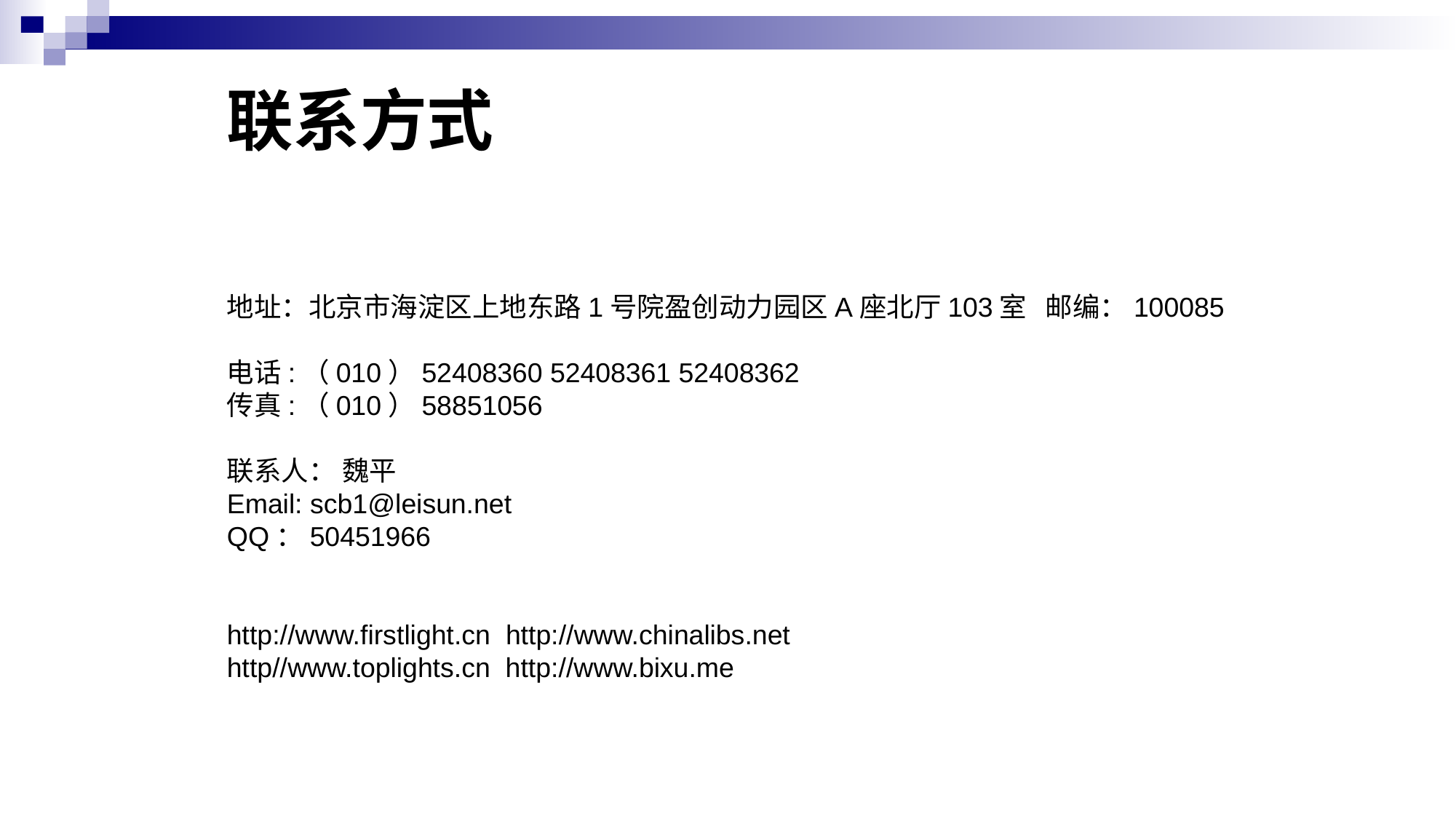

联系方式

地址：北京市海淀区上地东路1号院盈创动力园区A座北厅103室   邮编：100085

电话:（010）52408360 52408361 52408362
传真:（010）58851056

联系人： 魏平
Email: scb1@leisun.net
QQ：50451966

http://www.firstlight.cn  http://www.chinalibs.net
http//www.toplights.cn  http://www.bixu.me